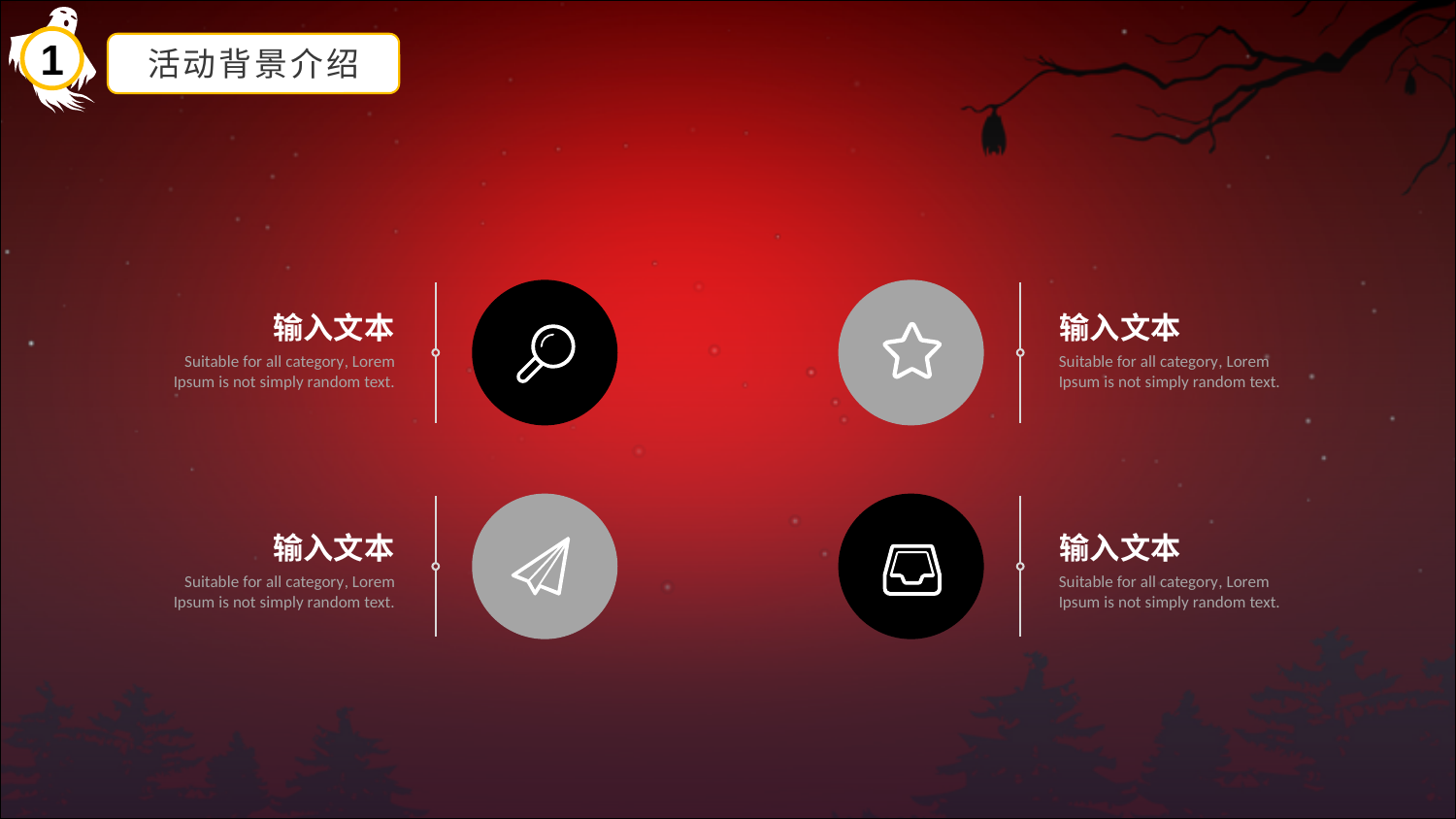

1
活动背景介绍

输入文本
输入文本

Suitable for all category, Lorem Ipsum is not simply random text.
Suitable for all category, Lorem Ipsum is not simply random text.

输入文本
输入文本

Suitable for all category, Lorem Ipsum is not simply random text.
Suitable for all category, Lorem Ipsum is not simply random text.